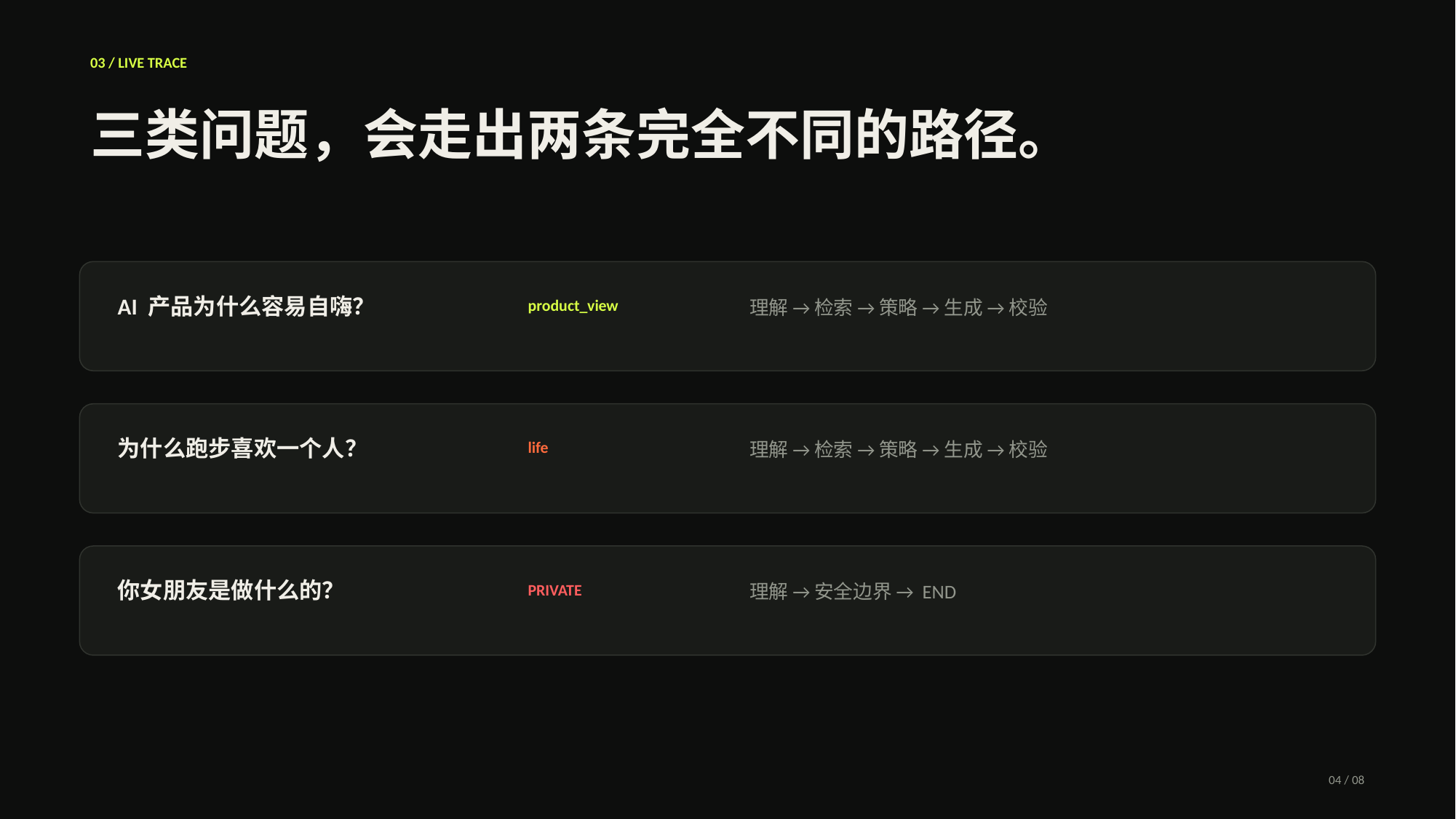

03 / LIVE TRACE
三类问题，会走出两条完全不同的路径。

AI 产品为什么容易自嗨？
product_view
理解 → 检索 → 策略 → 生成 → 校验

为什么跑步喜欢一个人？
life
理解 → 检索 → 策略 → 生成 → 校验

你女朋友是做什么的？
PRIVATE
理解 → 安全边界 → END
04 / 08